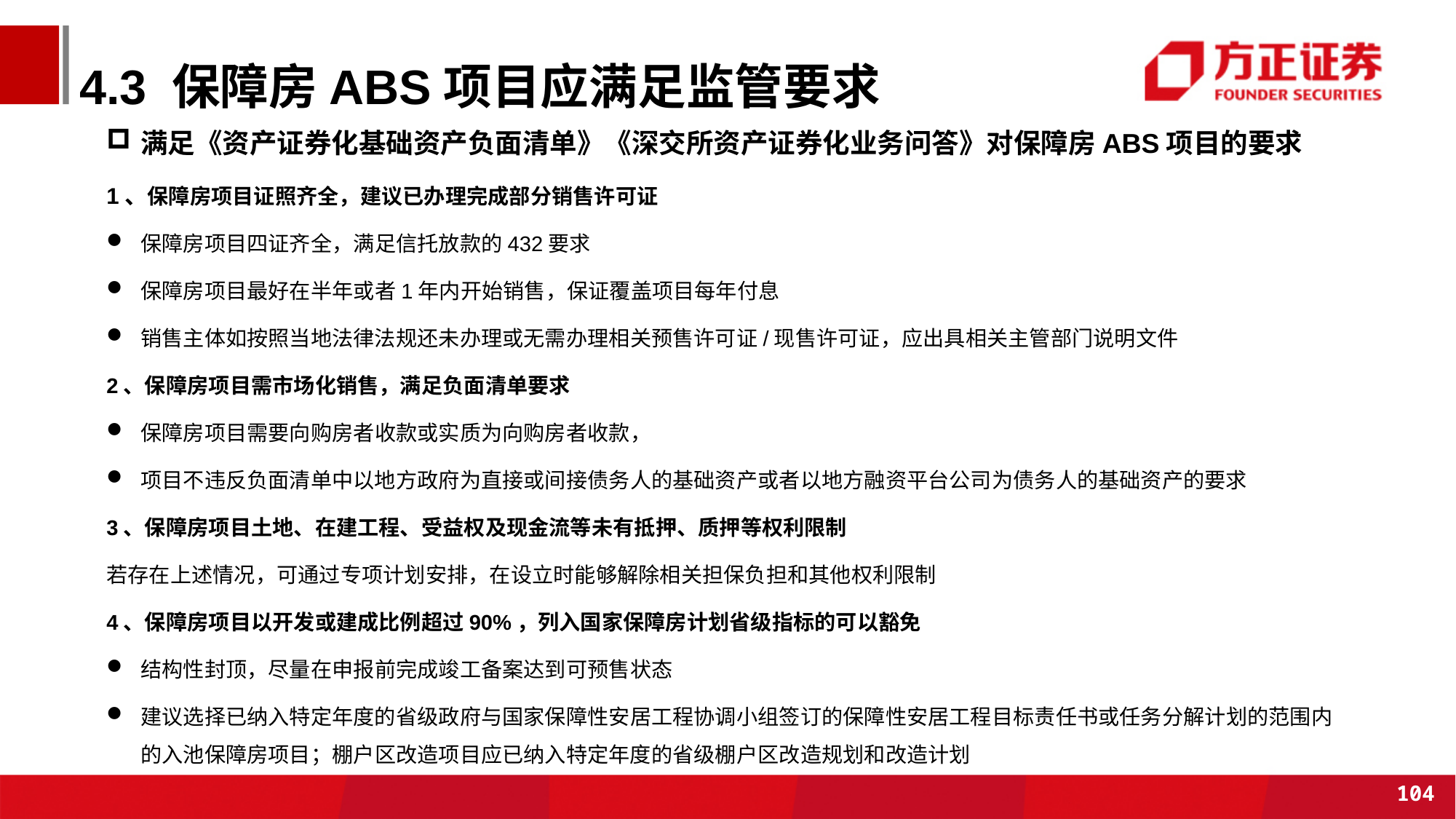

# 4.3 保障房ABS项目应满足监管要求
满足《资产证券化基础资产负面清单》《深交所资产证券化业务问答》对保障房ABS项目的要求
1、保障房项目证照齐全，建议已办理完成部分销售许可证
保障房项目四证齐全，满足信托放款的432要求
保障房项目最好在半年或者1年内开始销售，保证覆盖项目每年付息
销售主体如按照当地法律法规还未办理或无需办理相关预售许可证/现售许可证，应出具相关主管部门说明文件
2、保障房项目需市场化销售，满足负面清单要求
保障房项目需要向购房者收款或实质为向购房者收款，
项目不违反负面清单中以地方政府为直接或间接债务人的基础资产或者以地方融资平台公司为债务人的基础资产的要求
3、保障房项目土地、在建工程、受益权及现金流等未有抵押、质押等权利限制
若存在上述情况，可通过专项计划安排，在设立时能够解除相关担保负担和其他权利限制
4、保障房项目以开发或建成比例超过90%，列入国家保障房计划省级指标的可以豁免
结构性封顶，尽量在申报前完成竣工备案达到可预售状态
建议选择已纳入特定年度的省级政府与国家保障性安居工程协调小组签订的保障性安居工程目标责任书或任务分解计划的范围内的入池保障房项目；棚户区改造项目应已纳入特定年度的省级棚户区改造规划和改造计划
104